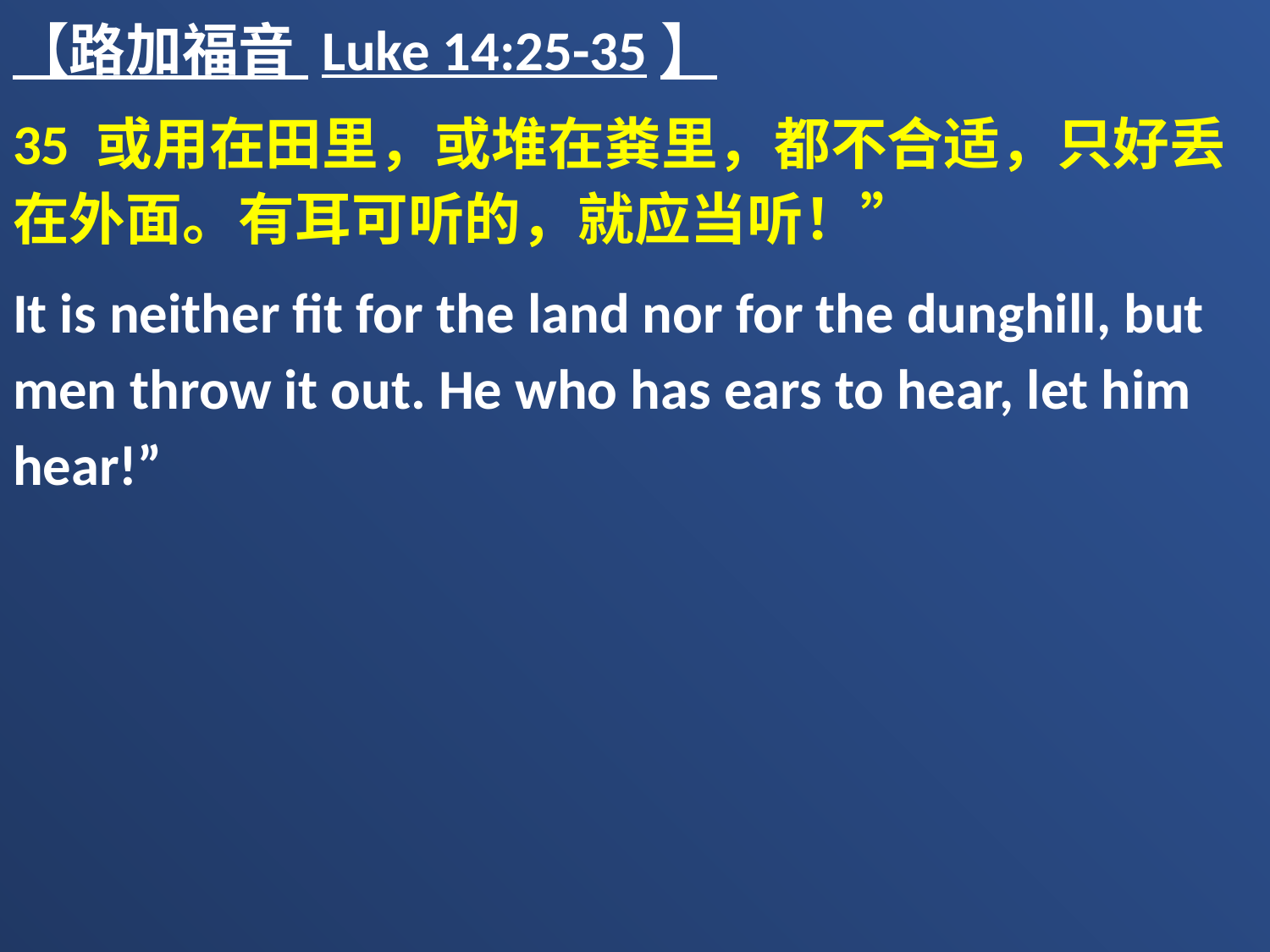

【路加福音 Luke 14:25-35】
35 或用在田里，或堆在粪里，都不合适，只好丢在外面。有耳可听的，就应当听！”
It is neither fit for the land nor for the dunghill, but men throw it out. He who has ears to hear, let him hear!”